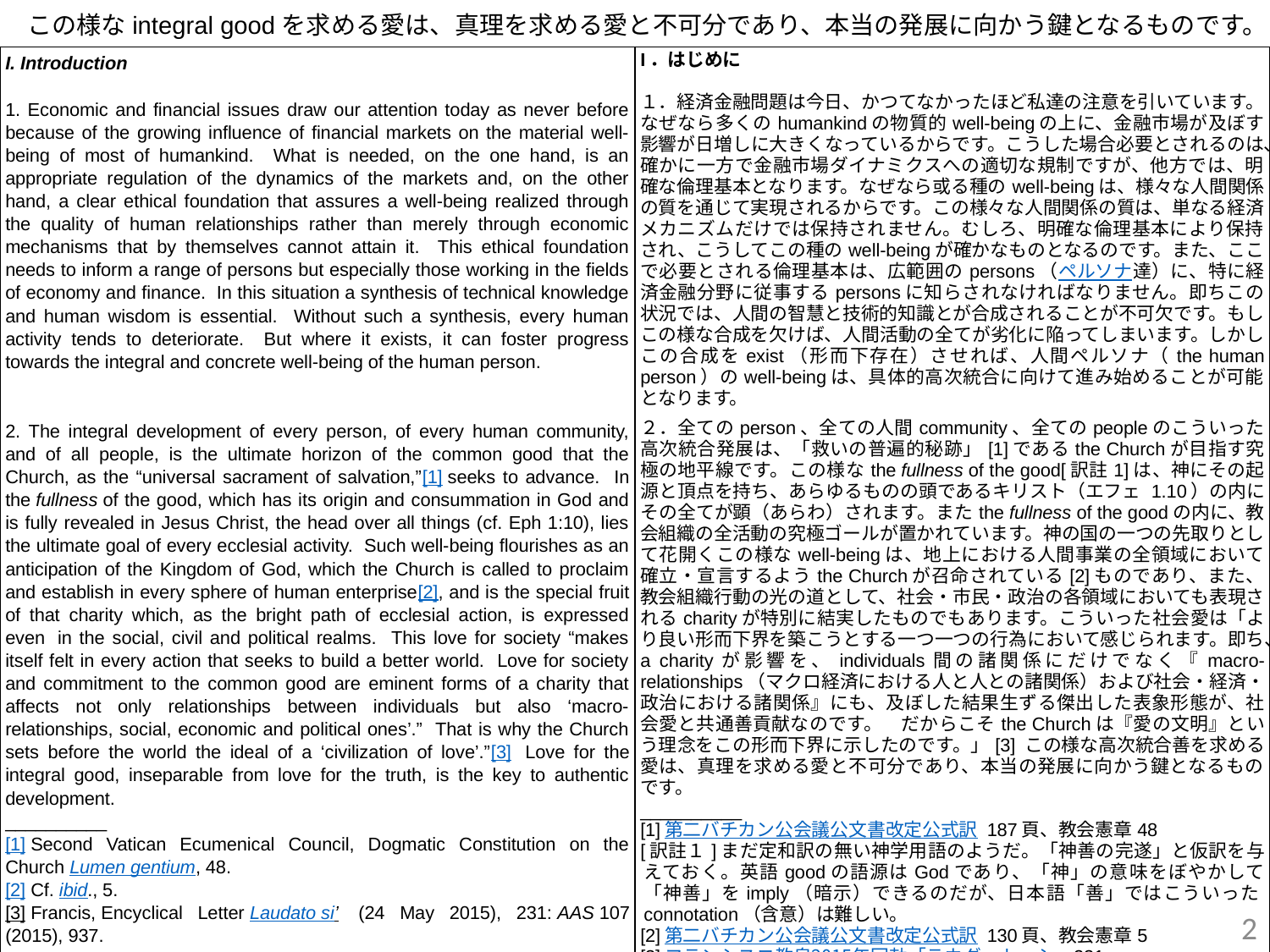

# この様なintegral goodを求める愛は、真理を求める愛と不可分であり、本当の発展に向かう鍵となるものです。
| I. Introduction   1. Economic and financial issues draw our attention today as never before because of the growing influence of financial markets on the material well-being of most of humankind. What is needed, on the one hand, is an appropriate regulation of the dynamics of the markets and, on the other hand, a clear ethical foundation that assures a well-being realized through the quality of human relationships rather than merely through economic mechanisms that by themselves cannot attain it. This ethical foundation needs to inform a range of persons but especially those working in the fields of economy and finance. In this situation a synthesis of technical knowledge and human wisdom is essential. Without such a synthesis, every human activity tends to deteriorate. But where it exists, it can foster progress towards the integral and concrete well-being of the human person. | I．はじめに   １．経済金融問題は今日、かつてなかったほど私達の注意を引いています。なぜなら多くのhumankindの物質的well-beingの上に、金融市場が及ぼす影響が日増しに大きくなっているからです。こうした場合必要とされるのは、確かに一方で金融市場ダイナミクスへの適切な規制ですが、他方では、明確な倫理基本となります。なぜなら或る種のwell-beingは、様々な人間関係の質を通じて実現されるからです。この様々な人間関係の質は、単なる経済メカニズムだけでは保持されません。むしろ、明確な倫理基本により保持され、こうしてこの種のwell-beingが確かなものとなるのです。また、ここで必要とされる倫理基本は、広範囲のpersons（ペルソナ達）に、特に経済金融分野に従事するpersonsに知らされなければなりません。即ちこの状況では、人間の智慧と技術的知識とが合成されることが不可欠です。もしこの様な合成を欠けば、人間活動の全てが劣化に陥ってしまいます。しかしこの合成をexist（形而下存在）させれば、人間ペルソナ（the human person）のwell-beingは、具体的高次統合に向けて進み始めることが可能となります。 |
| --- | --- |
| 2. The integral development of every person, of every human community, and of all people, is the ultimate horizon of the common good that the Church, as the “universal sacrament of salvation,”[1] seeks to advance. In the fullness of the good, which has its origin and consummation in God and is fully revealed in Jesus Christ, the head over all things (cf. Eph 1:10), lies the ultimate goal of every ecclesial activity. Such well-being flourishes as an anticipation of the Kingdom of God, which the Church is called to proclaim and establish in every sphere of human enterprise[2], and is the special fruit of that charity which, as the bright path of ecclesial action, is expressed even  in the social, civil and political realms. This love for society “makes itself felt in every action that seeks to build a better world. Love for society and commitment to the common good are eminent forms of a charity that affects not only relationships between individuals but also ‘macro-relationships, social, economic and political ones’.” That is why the Church sets before the world the ideal of a ‘civilization of love’.”[3]  Love for the integral good, inseparable from love for the truth, is the key to authentic development. \_\_\_\_\_\_\_\_\_\_ [1] Second Vatican Ecumenical Council, Dogmatic Constitution on the Church Lumen gentium, 48. [2] Cf. ibid., 5. [3] Francis, Encyclical Letter Laudato si’  (24 May 2015), 231: AAS 107 (2015), 937. | ２．全てのperson、全ての人間community、全てのpeopleのこういった高次統合発展は、「救いの普遍的秘跡」[1]であるthe Churchが目指す究極の地平線です。この様なthe fullness of the good[訳註1]は、神にその起源と頂点を持ち、あらゆるものの頭であるキリスト（エフェ 1.10）の内にその全てが顕（あらわ）されます。またthe fullness of the goodの内に、教会組織の全活動の究極ゴールが置かれています。神の国の一つの先取りとして花開くこの様なwell-beingは、地上における人間事業の全領域において確立・宣言するようthe Churchが召命されている[2]ものであり、また、教会組織行動の光の道として、社会・市民・政治の各領域においても表現されるcharityが特別に結実したものでもあります。こういった社会愛は「より良い形而下界を築こうとする一つ一つの行為において感じられます。即ち、a charityが影響を、individuals間の諸関係にだけでなく『macro-relationships（マクロ経済における人と人との諸関係）および社会・経済・政治における諸関係』にも、及ぼした結果生ずる傑出した表象形態が、社会愛と共通善貢献なのです。　だからこそthe Churchは『愛の文明』という理念をこの形而下界に示したのです。」[3] この様な高次統合善を求める愛は、真理を求める愛と不可分であり、本当の発展に向かう鍵となるものです。 \_\_\_\_\_\_\_\_\_\_ [1]第二バチカン公会議公文書改定公式訳 187頁、教会憲章48 [訳註１]まだ定和訳の無い神学用語のようだ。「神善の完遂」と仮訳を与えておく。英語goodの語源はGodであり、「神」の意味をぼやかして「神善」をimply（暗示）できるのだが、日本語「善」ではこういったconnotation（含意）は難しい。 [2]第二バチカン公会議公文書改定公式訳 130頁、教会憲章5 [3]フランシスコ教皇2015年回勅「ラウダート・シ」231 |
2